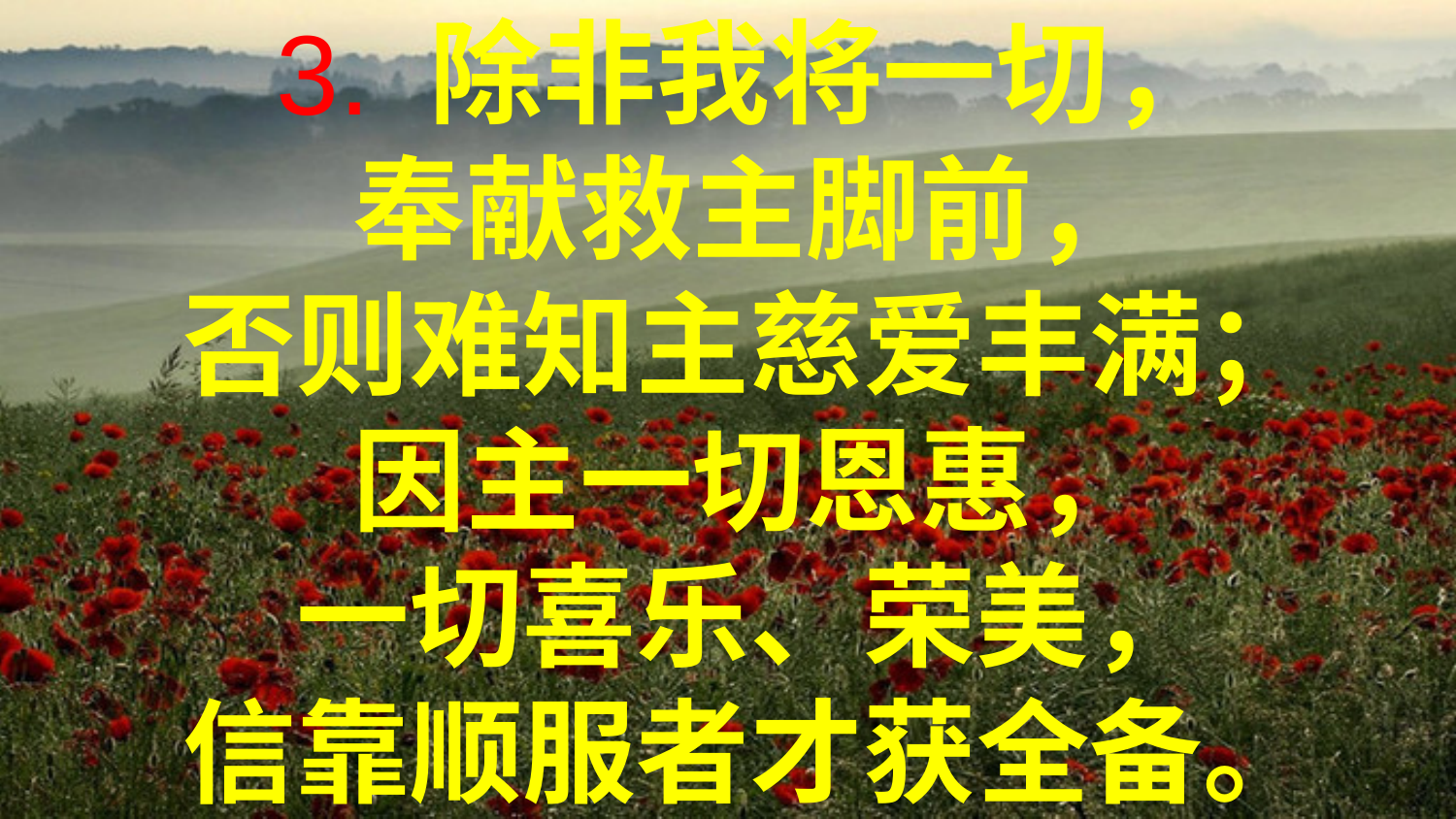

3. 除非我将一切，
奉献救主脚前，
否则难知主慈爱丰满；
因主一切恩惠，
一切喜乐、荣美，
信靠顺服者才获全备。